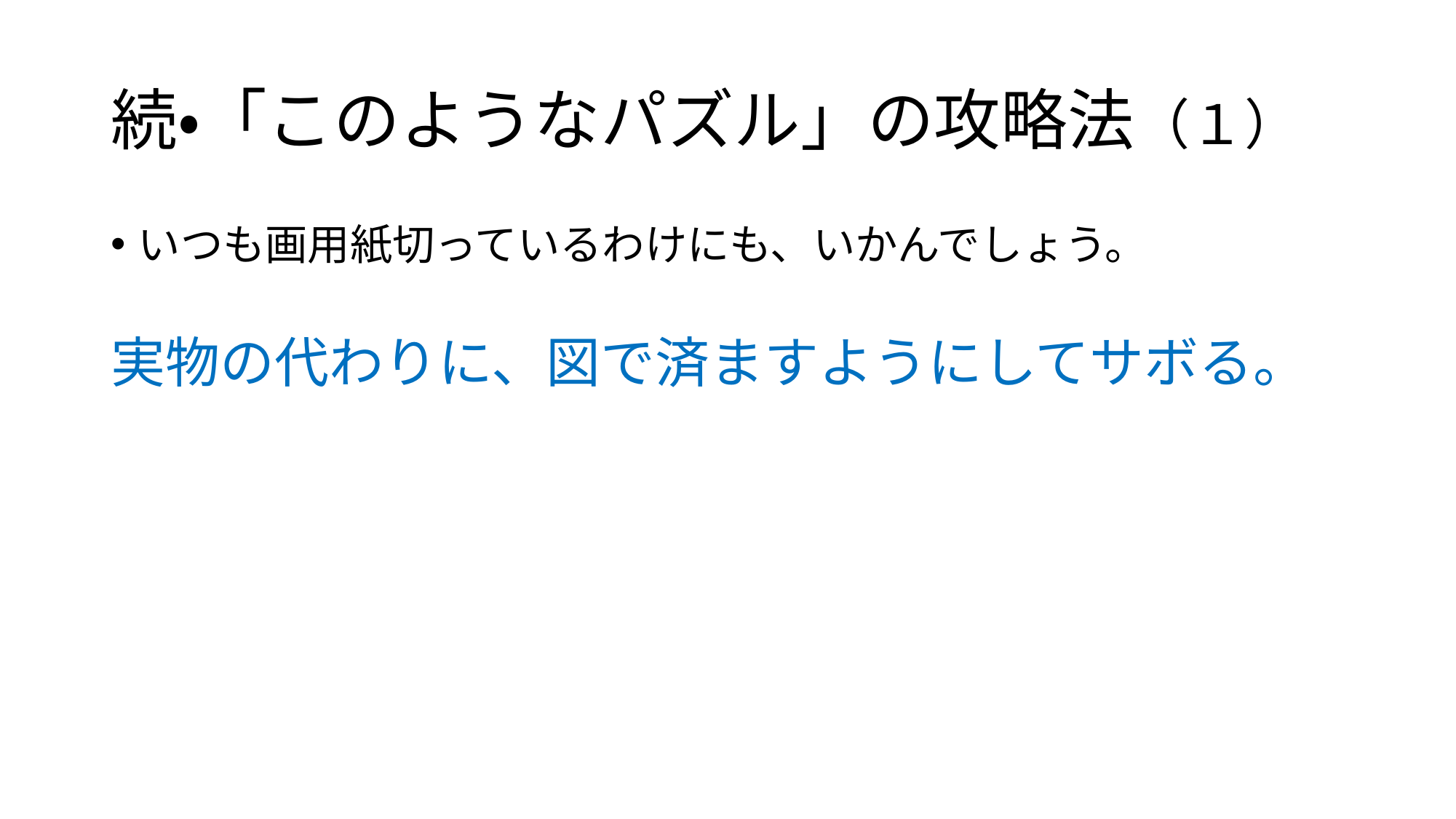

# 続・「このようなパズル」の攻略法（１）
いつも画用紙切っているわけにも、いかんでしょう。
実物の代わりに、図で済ますようにしてサボる。